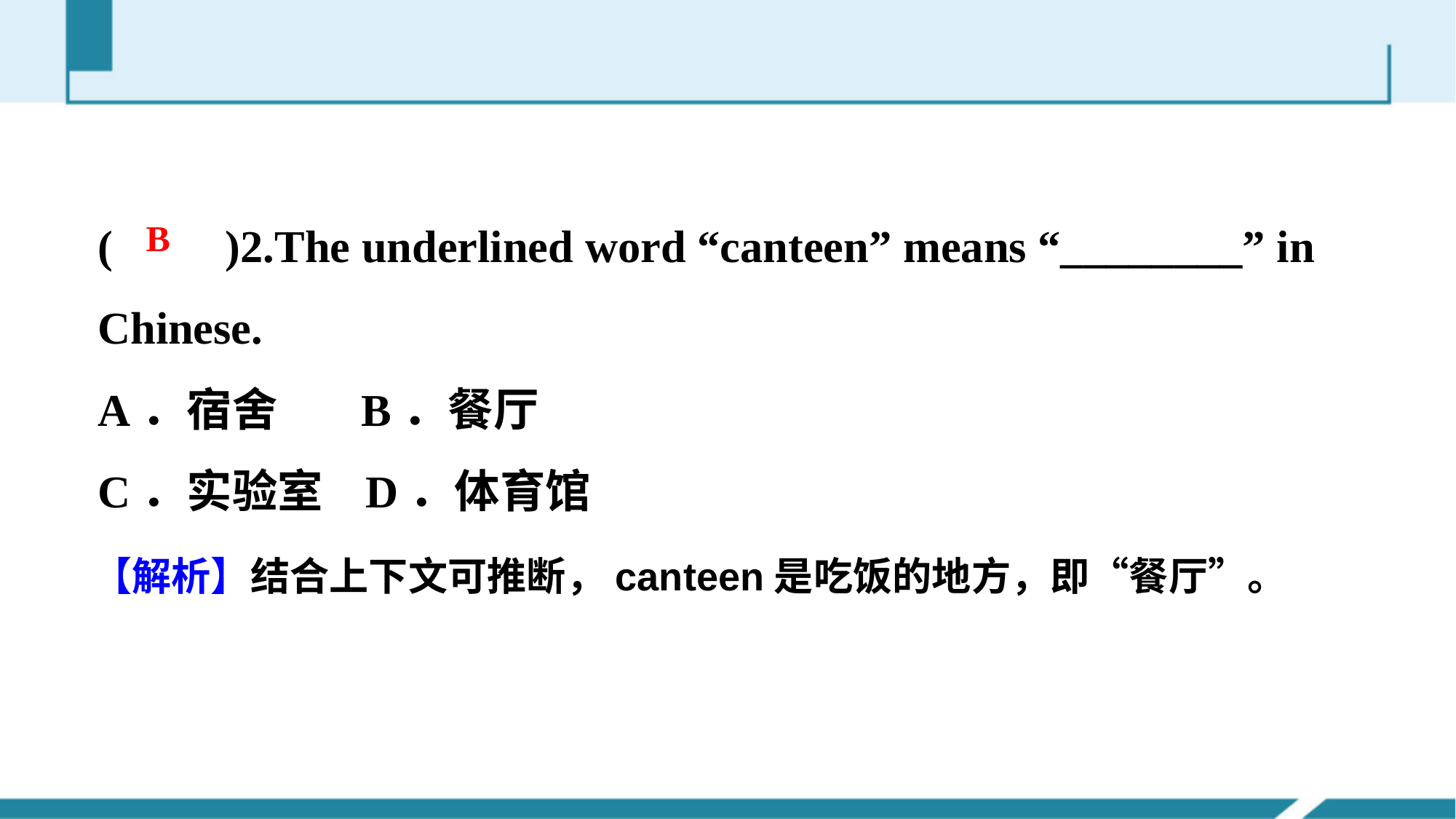

(　　)2.The underlined word “canteen” means “________” in Chinese.
A．宿舍       B．餐厅
C．实验室   D．体育馆
B
【解析】结合上下文可推断，canteen是吃饭的地方，即“餐厅”。